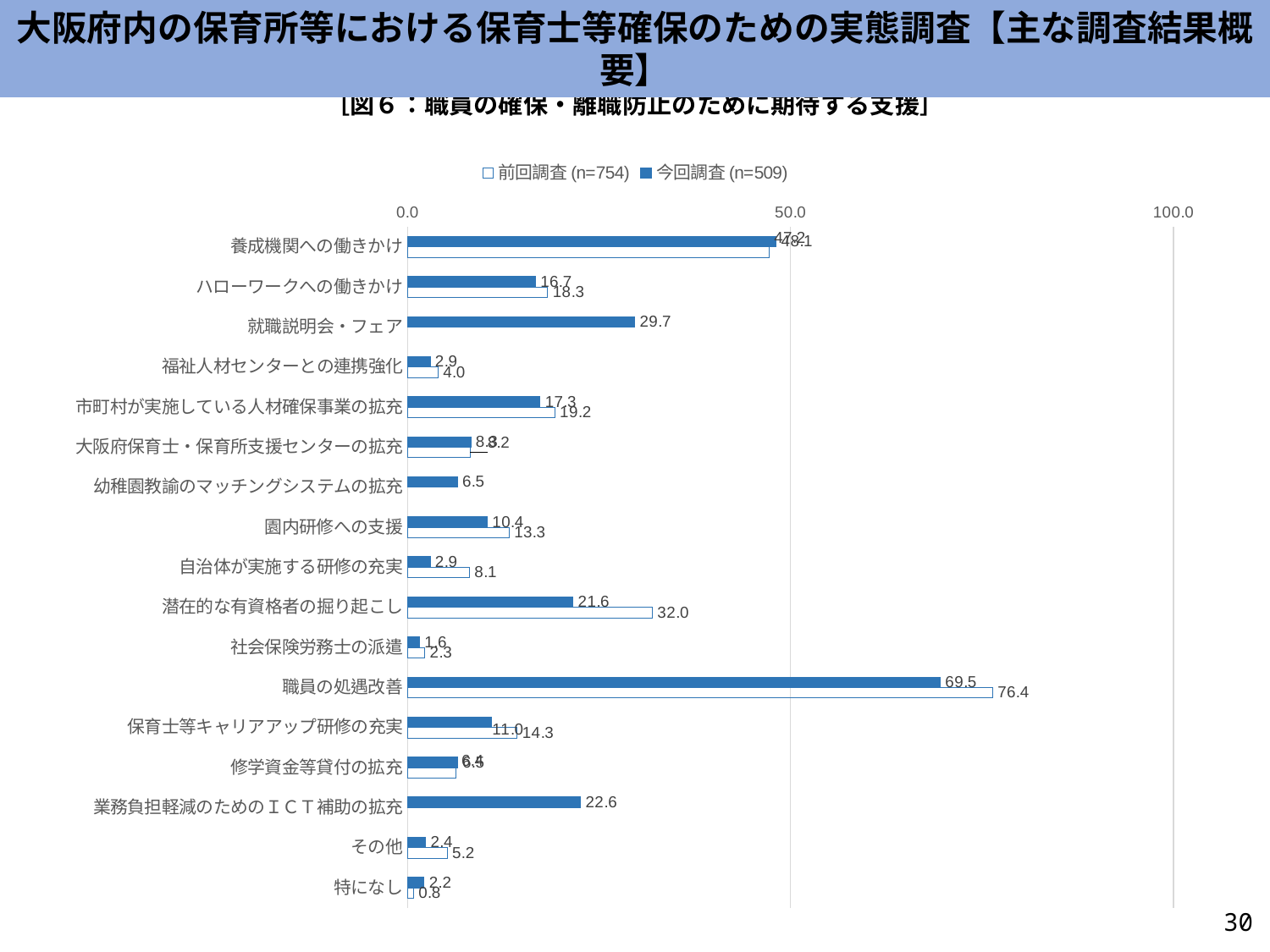

大阪府内の保育所等における保育士等確保のための実態調査【主な調査結果概要】
［図６：職員の確保・離職防止のために期待する支援］

### Chart

| Category | 今回調査(n=509) | 前回調査(n=754) |
|---|---|---|
| 養成機関への働きかけ | 48.1335952848723 | 47.214854111405835 |
| ハローワークへの働きかけ | 16.69941060903733 | 18.30238726790451 |
| 就職説明会・フェア | 29.666011787819254 | None |
| 福祉人材センターとの連携強化 | 2.9469548133595285 | 3.978779840848806 |
| 市町村が実施している人材確保事業の拡充 | 17.288801571709232 | 19.230769230769234 |
| 大阪府保育士・保育所支援センターの拡充 | 8.25147347740668 | 8.222811671087534 |
| 幼稚園教諭のマッチングシステムの拡充 | 6.4833005893909625 | None |
| 園内研修への支援 | 10.412573673870334 | 13.262599469496022 |
| 自治体が実施する研修の充実 | 2.9469548133595285 | 8.090185676392574 |
| 潜在的な有資格者の掘り起こし | 21.611001964636543 | 31.962864721485413 |
| 社会保険労務士の派遣 | 1.5717092337917484 | 2.2546419098143233 |
| 職員の処遇改善 | 69.54813359528487 | 76.39257294429707 |
| 保育士等キャリアアップ研修の充実 | 11.00196463654224 | 14.323607427055704 |
| 修学資金等貸付の拡充 | 6.4833005893909625 | 6.36604774535809 |
| 業務負担軽減のためのＩＣＴ補助の拡充 | 22.593320235756384 | None |
| その他 | 2.357563850687623 | 5.172413793103448 |
| 特になし | 2.161100196463654 | 0.7957559681697612 |
30